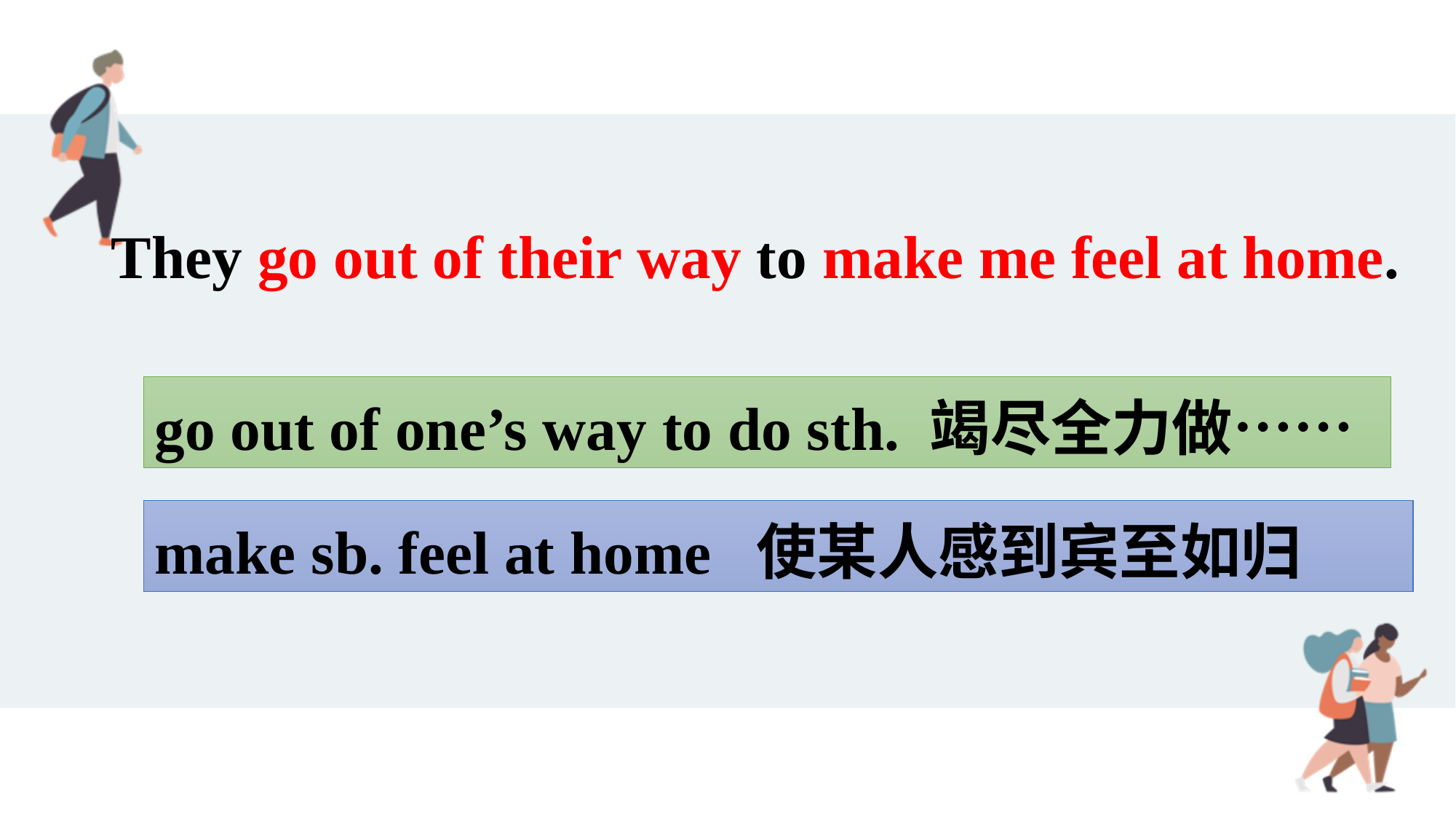

They go out of their way to make me feel at home.
go out of one’s way to do sth. 竭尽全力做……
make sb. feel at home  使某人感到宾至如归